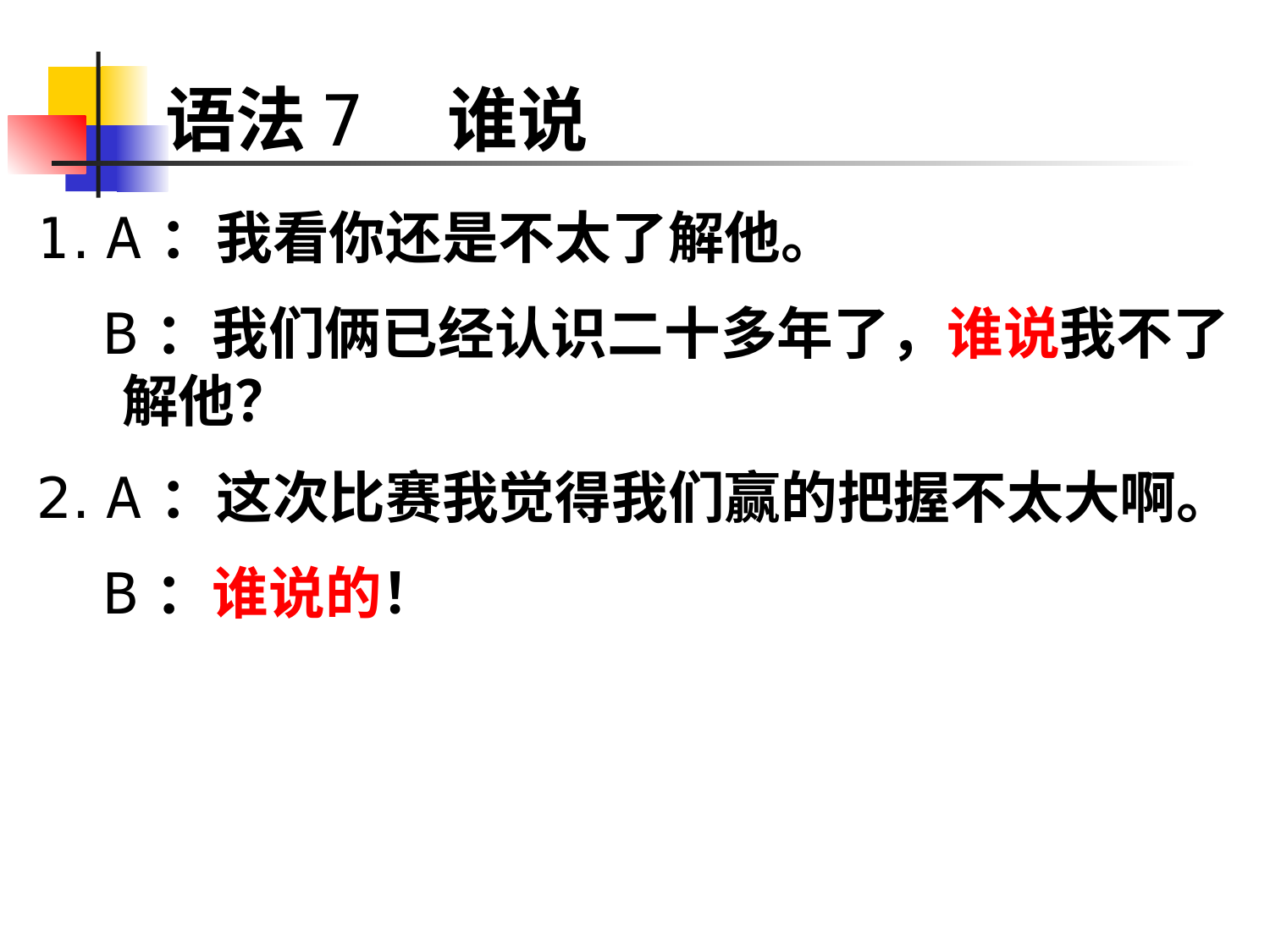

# 语法7   谁说
1. A：我看你还是不太了解他。
    B：我们俩已经认识二十多年了，谁说我不了解他？
2. A：这次比赛我觉得我们赢的把握不太大啊。
    B：谁说的！